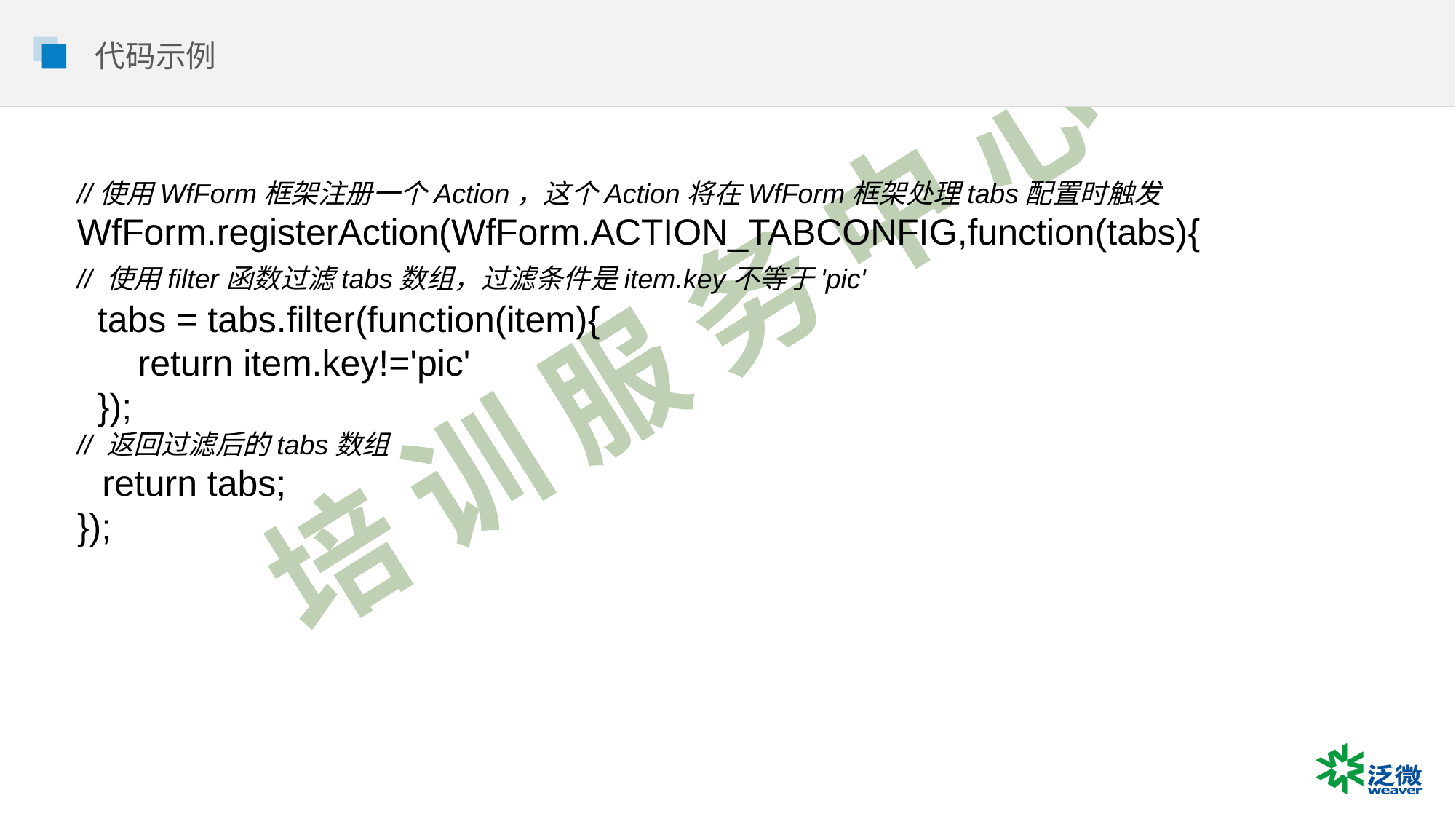

代码示例

//使用WfForm框架注册一个Action，这个Action将在WfForm框架处理tabs配置时触发
WfForm.registerAction(WfForm.ACTION_TABCONFIG,function(tabs){
// 使用filter函数过滤tabs数组，过滤条件是item.key不等于'pic'
  tabs = tabs.filter(function(item){
      return item.key!='pic'
  });
// 返回过滤后的tabs数组
  return tabs;
});